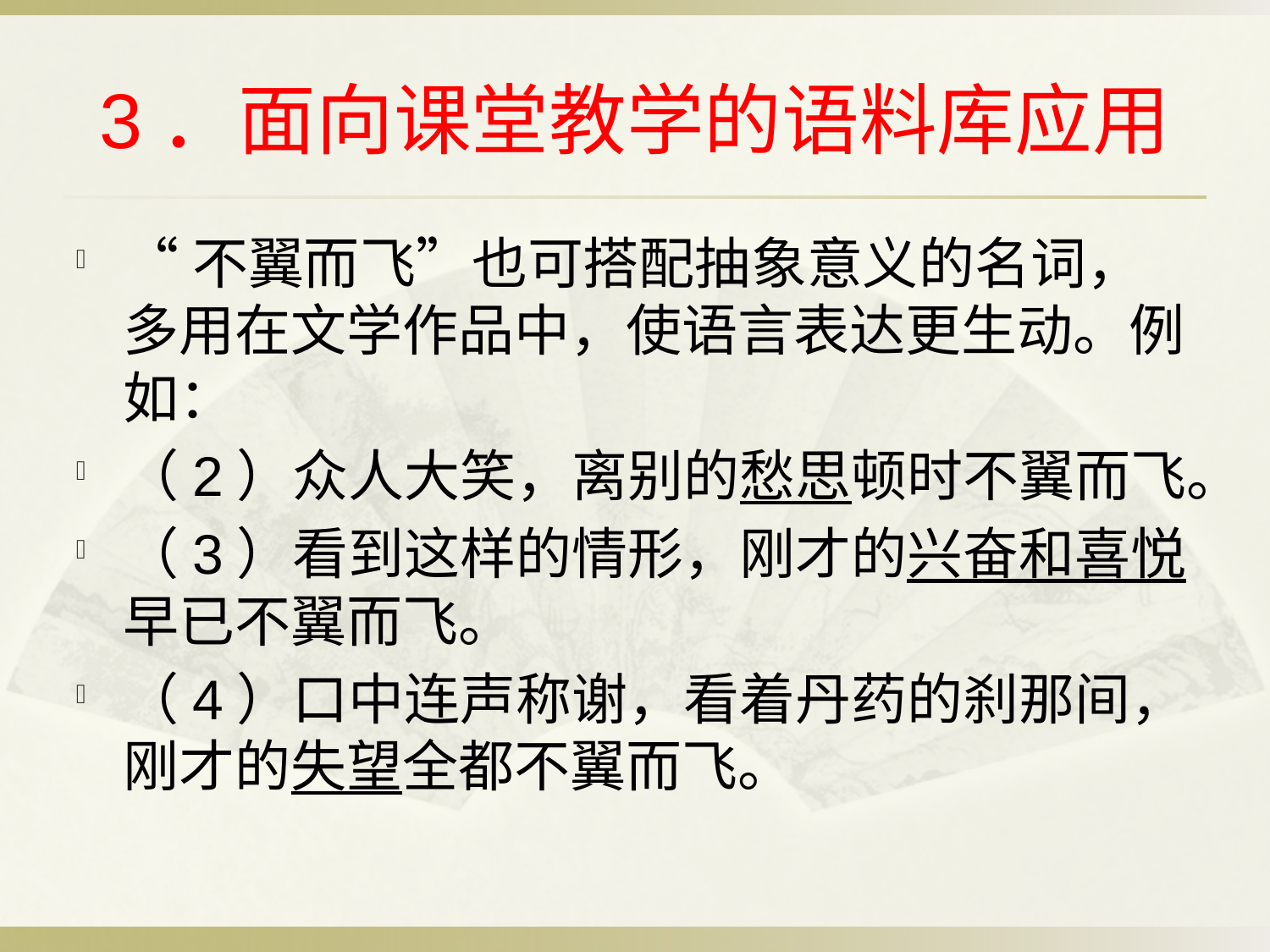

# 3．面向课堂教学的语料库应用
“不翼而飞”也可搭配抽象意义的名词，多用在文学作品中，使语言表达更生动。例如：
（2）众人大笑，离别的愁思顿时不翼而飞。
（3）看到这样的情形，刚才的兴奋和喜悦早已不翼而飞。
（4）口中连声称谢，看着丹药的刹那间，刚才的失望全都不翼而飞。